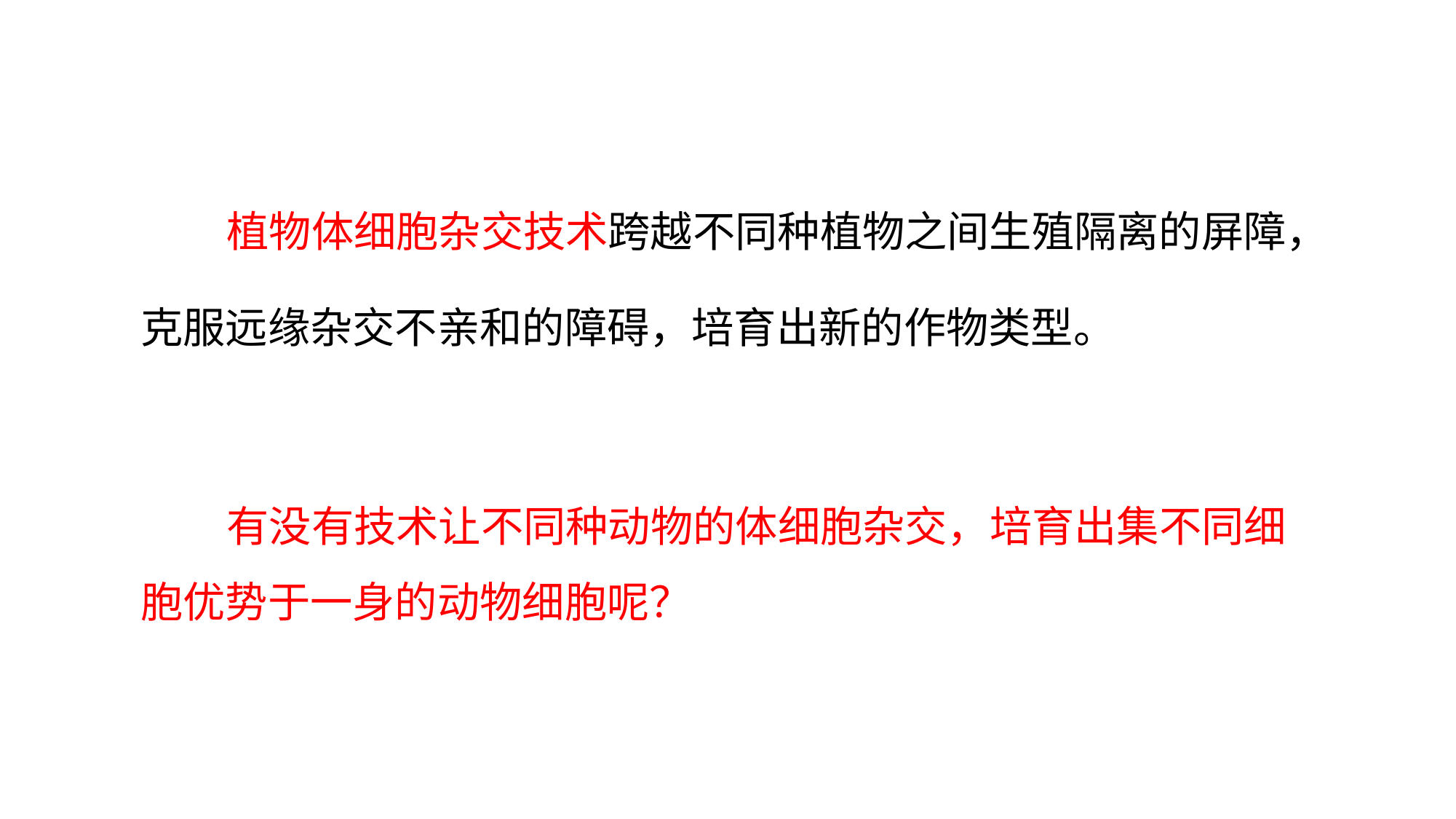

植物体细胞杂交技术跨越不同种植物之间生殖隔离的屏障，克服远缘杂交不亲和的障碍，培育出新的作物类型。
        有没有技术让不同种动物的体细胞杂交，培育出集不同细胞优势于一身的动物细胞呢？